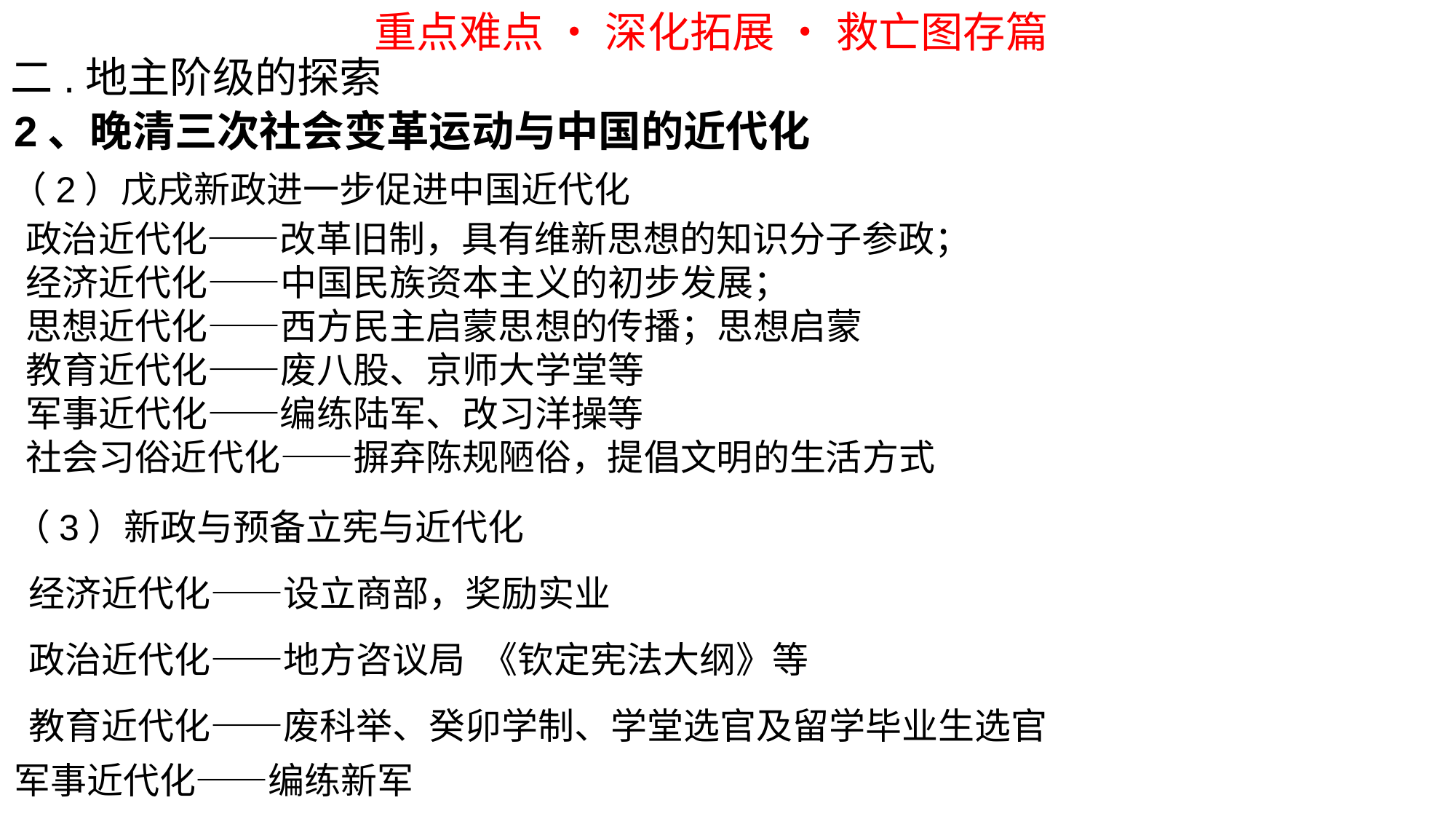

重点难点 • 深化拓展 • 救亡图存篇
二.地主阶级的探索
2、晚清三次社会变革运动与中国的近代化
（2）戊戌新政进一步促进中国近代化
政治近代化——改革旧制，具有维新思想的知识分子参政；
经济近代化——中国民族资本主义的初步发展；
思想近代化——西方民主启蒙思想的传播；思想启蒙
教育近代化——废八股、京师大学堂等
军事近代化——编练陆军、改习洋操等
社会习俗近代化——摒弃陈规陋俗，提倡文明的生活方式
（3）新政与预备立宪与近代化
经济近代化——设立商部，奖励实业
政治近代化——地方咨议局  《钦定宪法大纲》等
教育近代化——废科举、癸卯学制、学堂选官及留学毕业生选官
军事近代化——编练新军